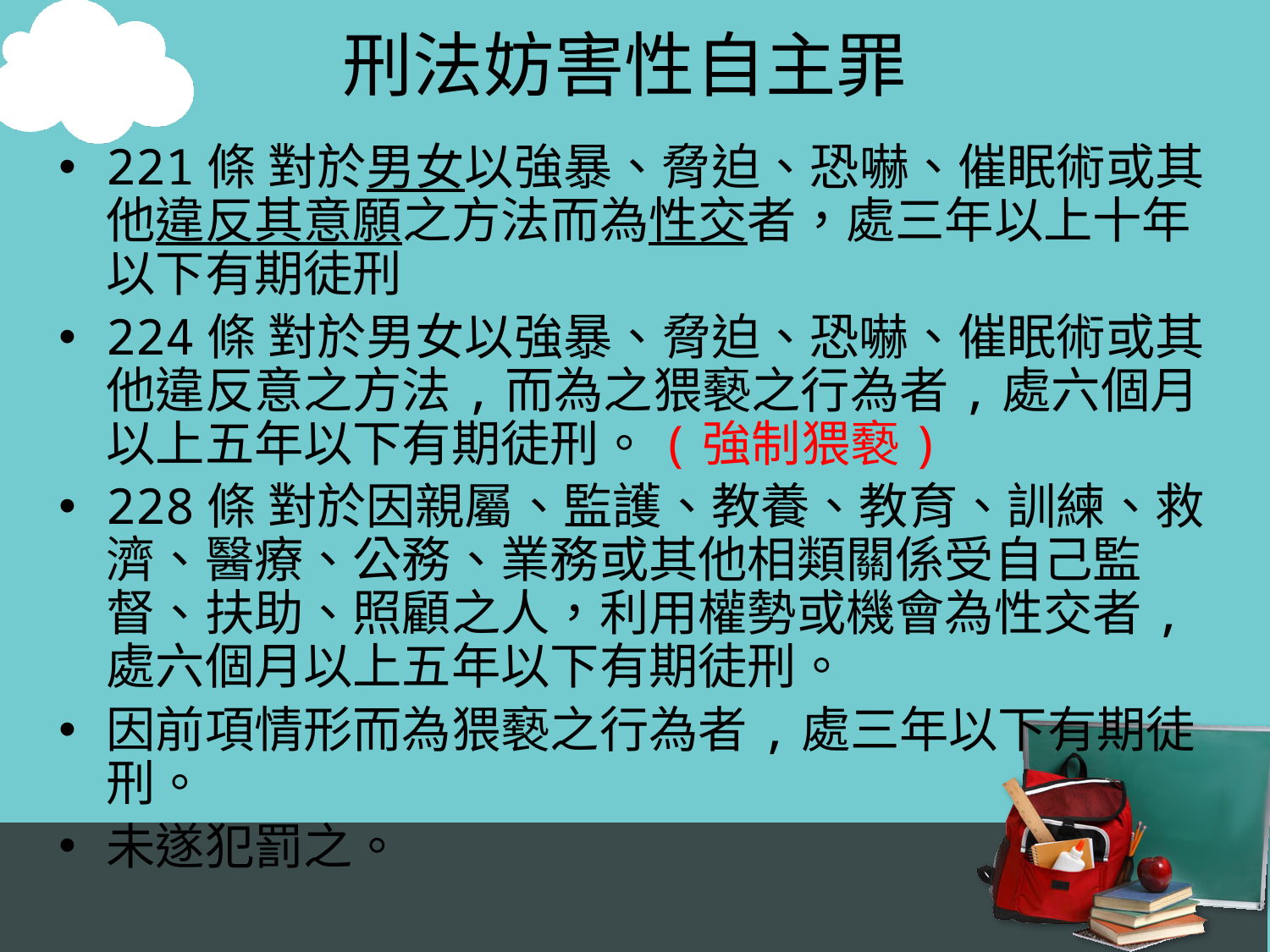

# 刑法妨害性自主罪
221條 對於男女以強暴、脅迫、恐嚇、催眠術或其他違反其意願之方法而為性交者，處三年以上十年以下有期徒刑
224條 對於男女以強暴、脅迫、恐嚇、催眠術或其他違反意之方法,而為之猥褻之行為者,處六個月以上五年以下有期徒刑。(強制猥褻)
228條 對於因親屬、監護、教養、教育、訓練、救濟、醫療、公務、業務或其他相類關係受自己監督、扶助、照顧之人，利用權勢或機會為性交者,處六個月以上五年以下有期徒刑。
因前項情形而為猥褻之行為者,處三年以下有期徒刑。
未遂犯罰之。